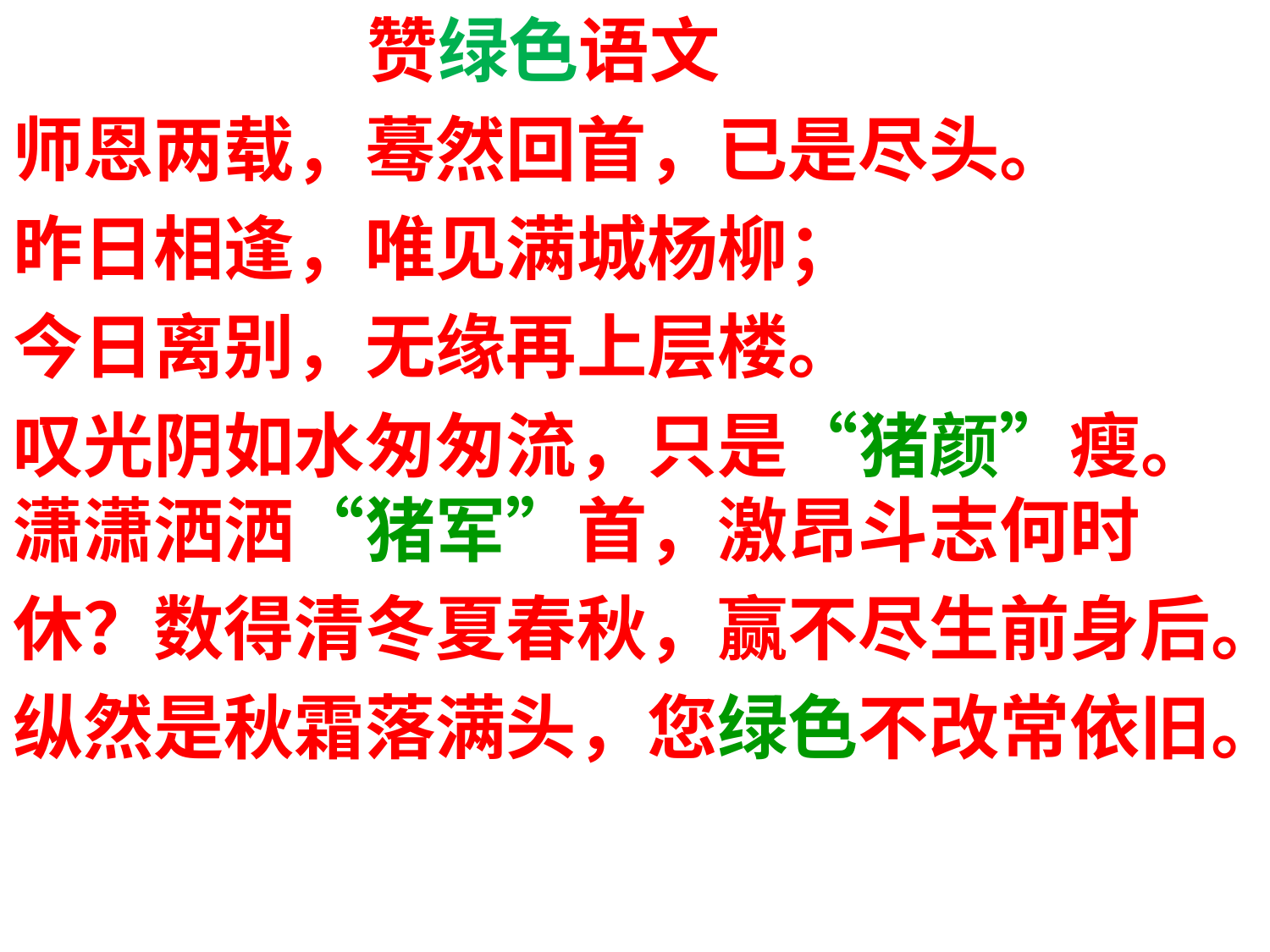

赞绿色语文
师恩两载，蓦然回首，已是尽头。
昨日相逢，唯见满城杨柳；
今日离别，无缘再上层楼。
叹光阴如水匆匆流，只是“猪颜”瘦。潇潇洒洒“猪军”首，激昂斗志何时
休？数得清冬夏春秋，赢不尽生前身后。
纵然是秋霜落满头，您绿色不改常依旧。